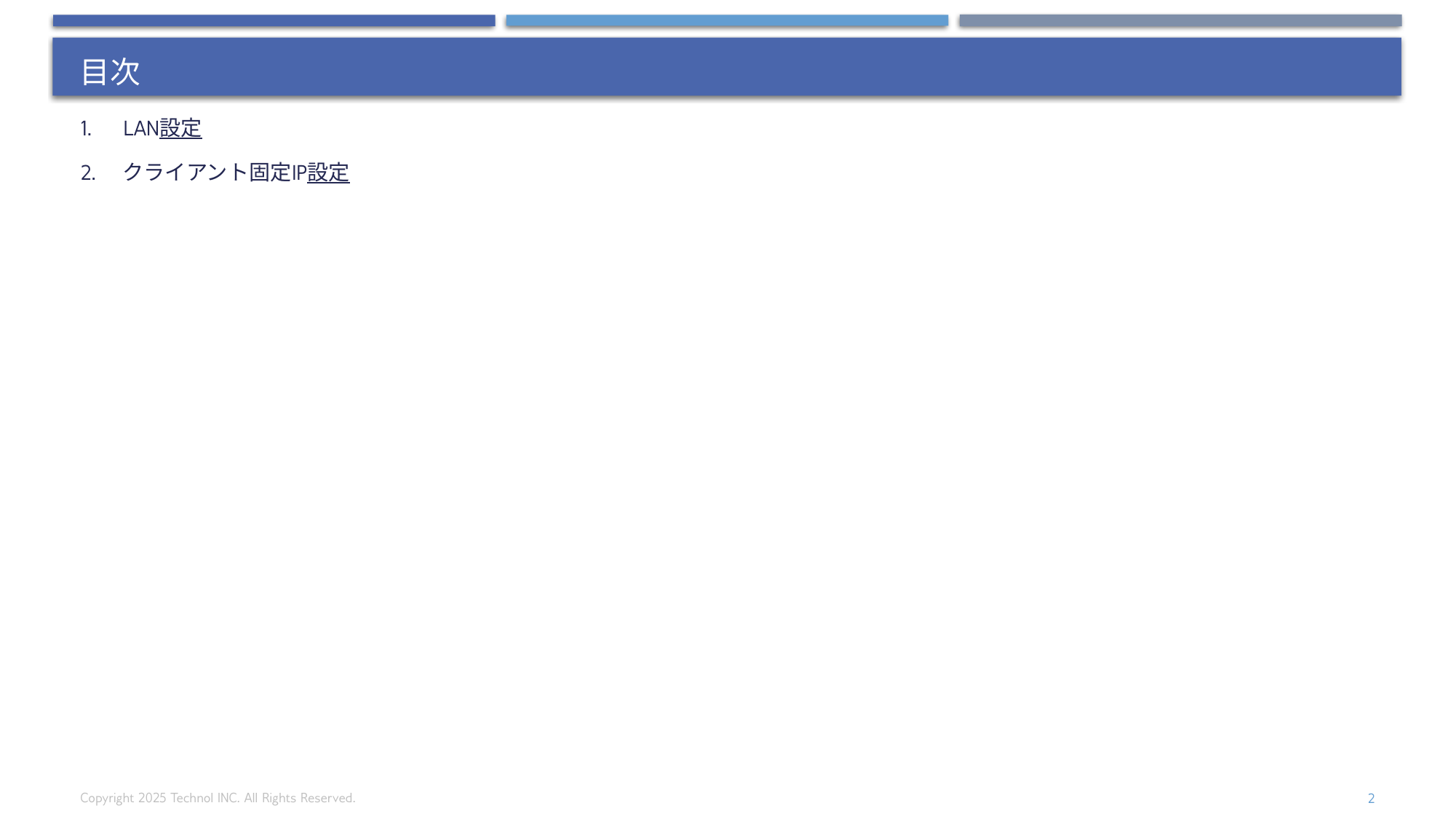

# 目次
1.　LAN設定
2.　クライアント固定IP設定
Copyright 2025 Technol INC. All Rights Reserved.
2